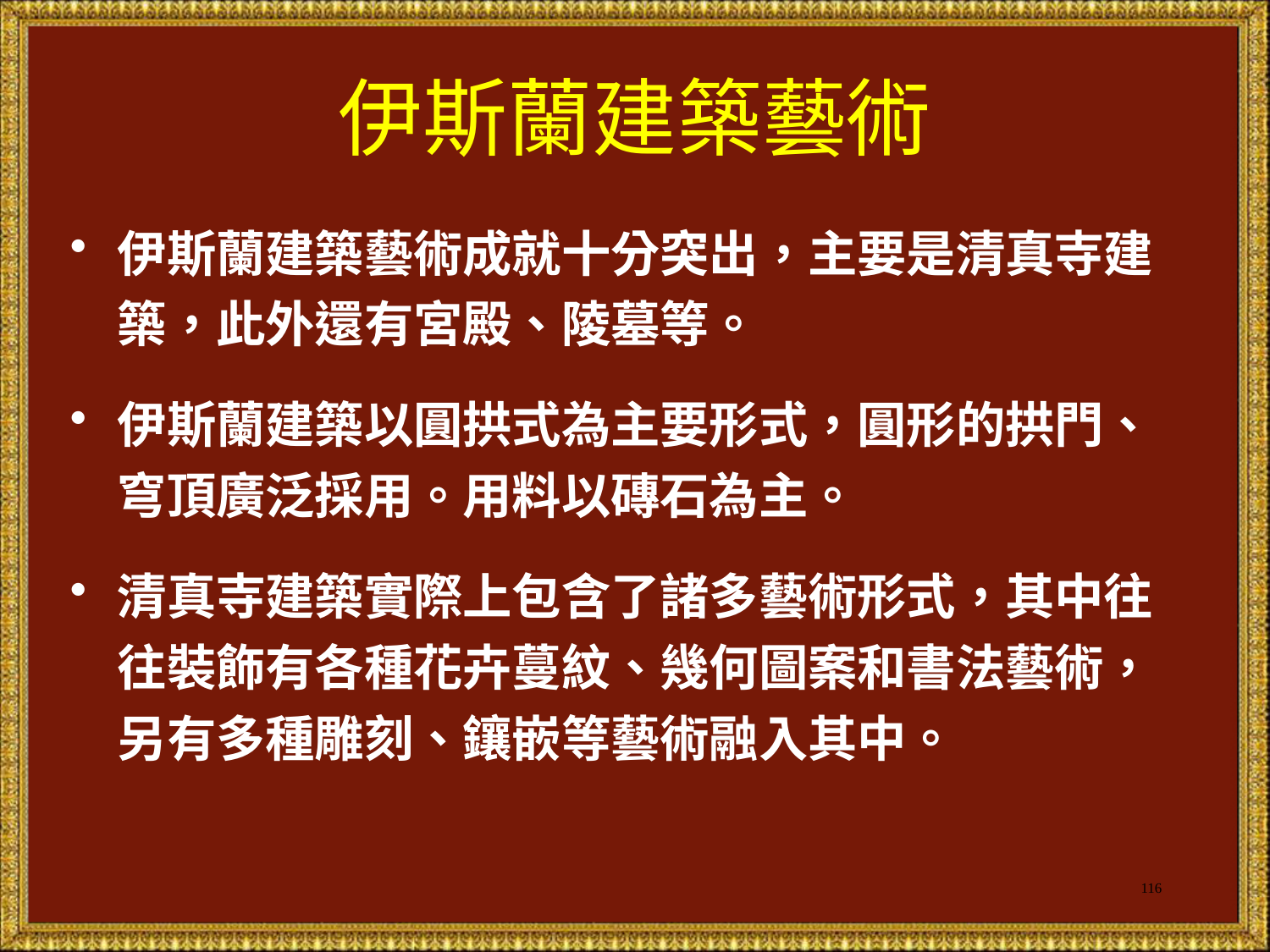

# 伊斯蘭建築藝術
伊斯蘭建築藝術成就十分突出，主要是清真寺建築，此外還有宮殿、陵墓等。
伊斯蘭建築以圓拱式為主要形式，圓形的拱門、穹頂廣泛採用。用料以磚石為主。
清真寺建築實際上包含了諸多藝術形式，其中往往裝飾有各種花卉蔓紋、幾何圖案和書法藝術，另有多種雕刻、鑲嵌等藝術融入其中。

116